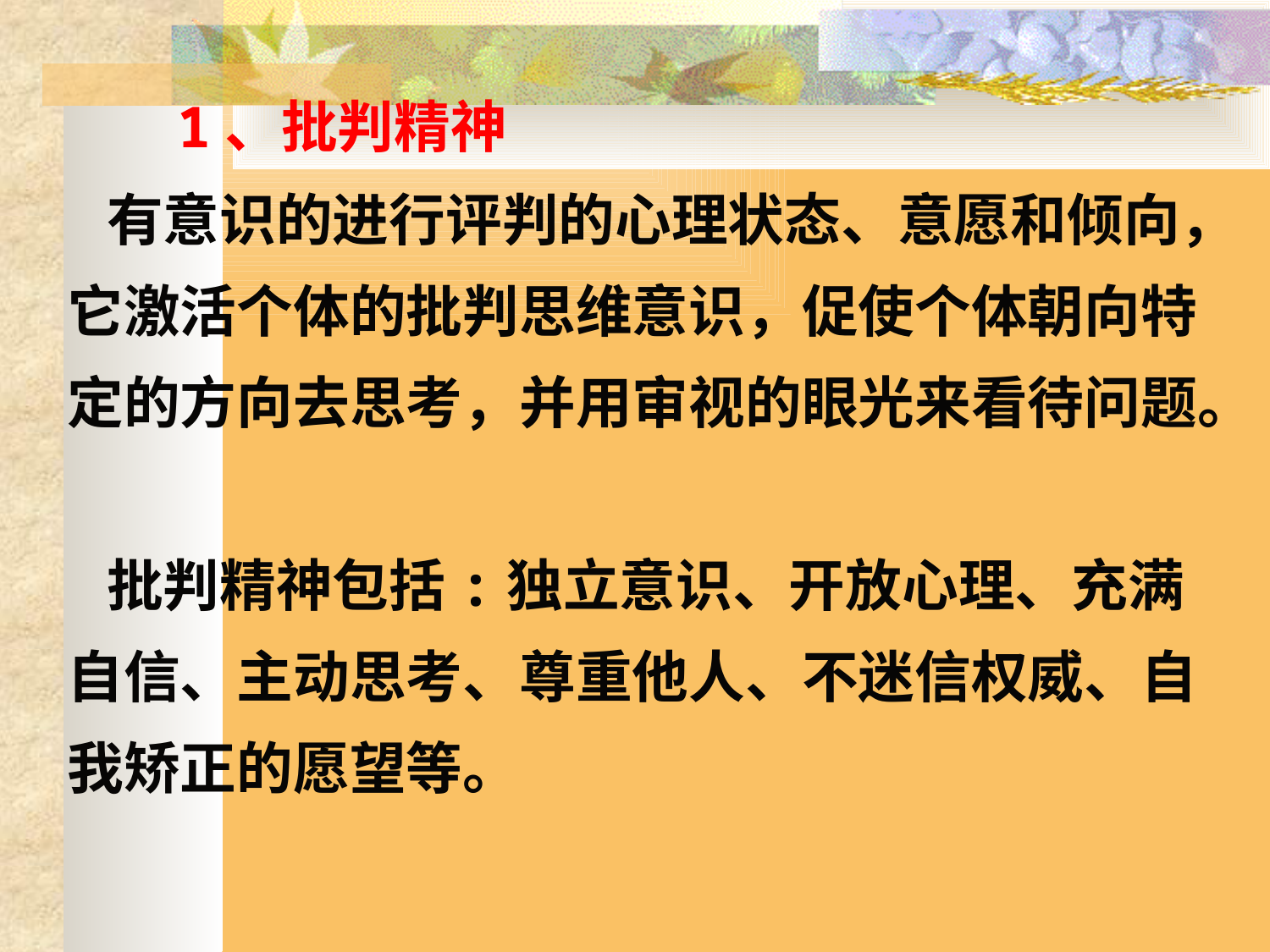

1、批判精神
  有意识的进行评判的心理状态、意愿和倾向，它激活个体的批判思维意识，促使个体朝向特定的方向去思考，并用审视的眼光来看待问题。
  批判精神包括:独立意识、开放心理、充满自信、主动思考、尊重他人、不迷信权威、自我矫正的愿望等。